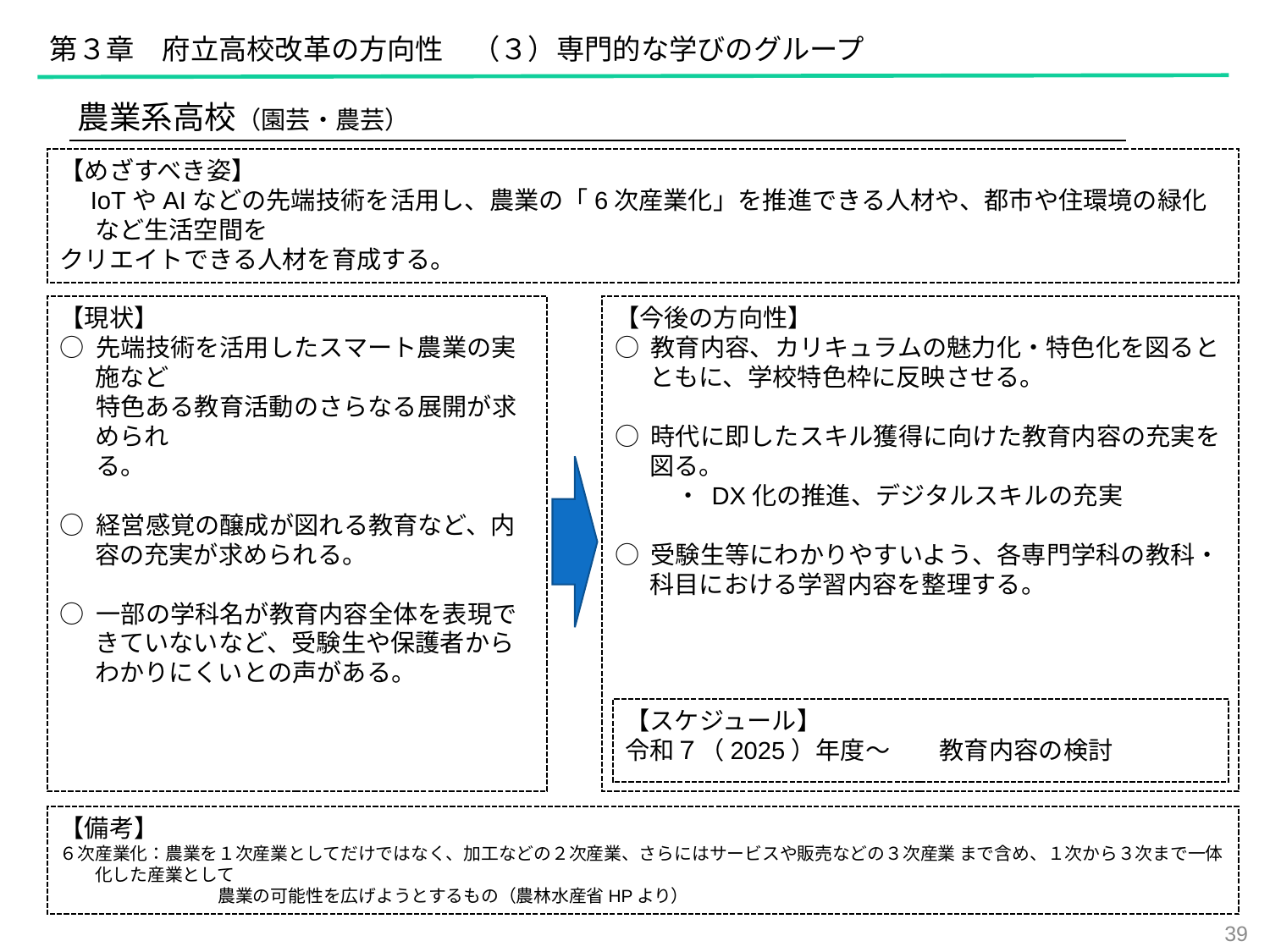

第３章　府立高校改革の方向性　（３）専門的な学びのグループ
農業系高校（園芸・農芸）
【めざすべき姿】
　IoTやAIなどの先端技術を活用し、農業の「6次産業化」を推進できる人材や、都市や住環境の緑化など生活空間を
クリエイトできる人材を育成する。
【現状】
○ 先端技術を活用したスマート農業の実施など
　  特色ある教育活動のさらなる展開が求められ
　  る。

○ 経営感覚の醸成が図れる教育など、内容の充実が求められる。

○ 一部の学科名が教育内容全体を表現できていないなど、受験生や保護者からわかりにくいとの声がある。

【今後の方向性】
○ 教育内容、カリキュラムの魅力化・特色化を図るとともに、学校特色枠に反映させる。

○ 時代に即したスキル獲得に向けた教育内容の充実を図る。
 　　・ DX化の推進、デジタルスキルの充実

○ 受験生等にわかりやすいよう、各専門学科の教科・科目における学習内容を整理する。

【スケジュール】
令和７（2025）年度～　　教育内容の検討
【備考】
６次産業化：農業を１次産業としてだけではなく、加⼯などの２次産業、さらにはサービスや販売などの３次産業 まで含め、１次から３次まで⼀体化した産業として
　　　　　　　　　農業の可能性を広げようとするもの（農林水産省HPより）
39